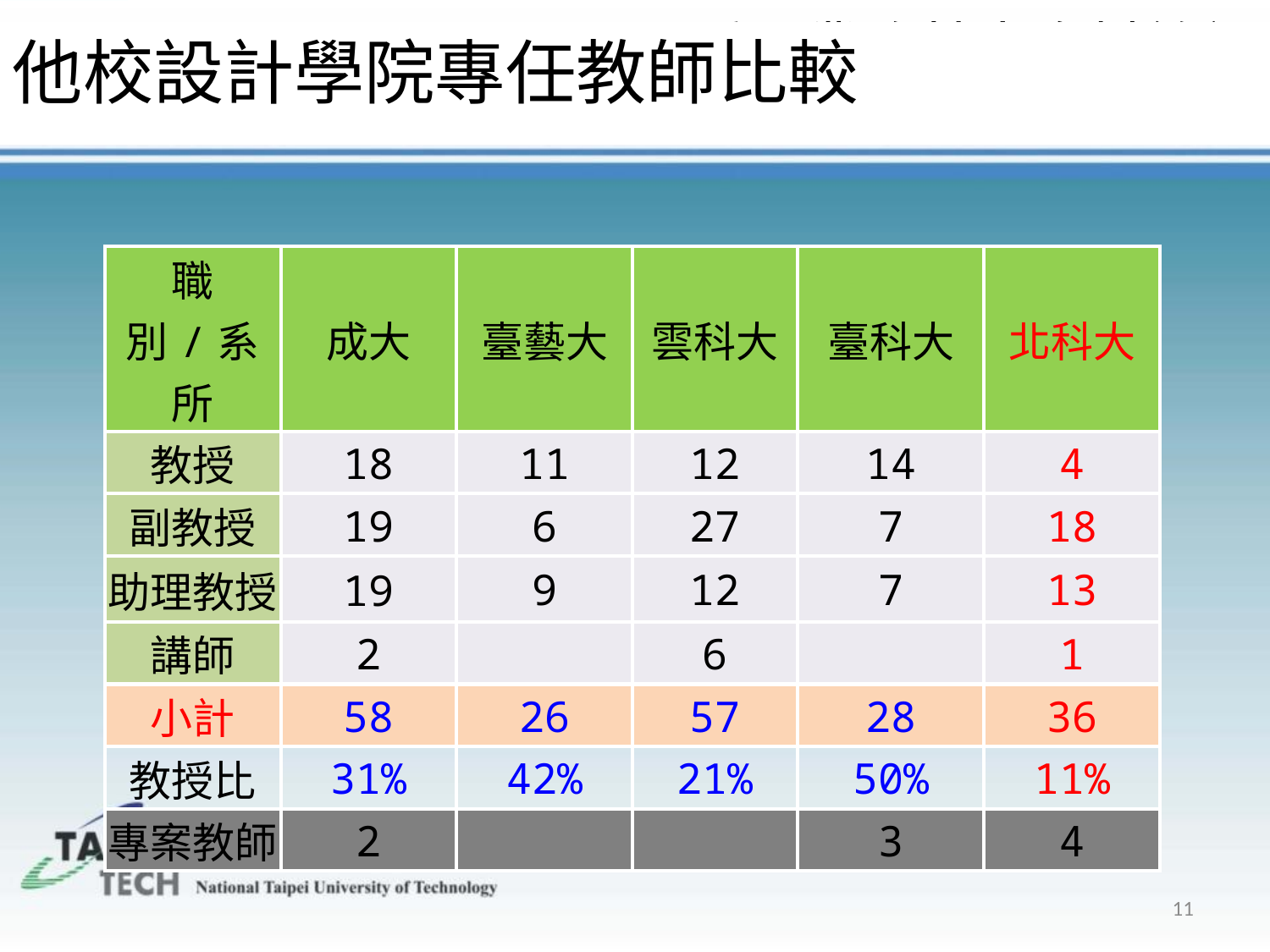

# 重要業務基本資料統計
他校設計學院專任教師比較

| 職別/系所 | 成大 | 臺藝大 | 雲科大 | 臺科大 | 北科大 |
| --- | --- | --- | --- | --- | --- |
| 教授 | 18 | 11 | 12 | 14 | 4 |
| 副教授 | 19 | 6 | 27 | 7 | 18 |
| 助理教授 | 19 | 9 | 12 | 7 | 13 |
| 講師 | 2 |  | 6 |  | 1 |
| 小計 | 58 | 26 | 57 | 28 | 36 |
| 教授比 | 31% | 42% | 21% | 50% | 11% |
| 專案教師 | 2 |  |  | 3 | 4 |
11